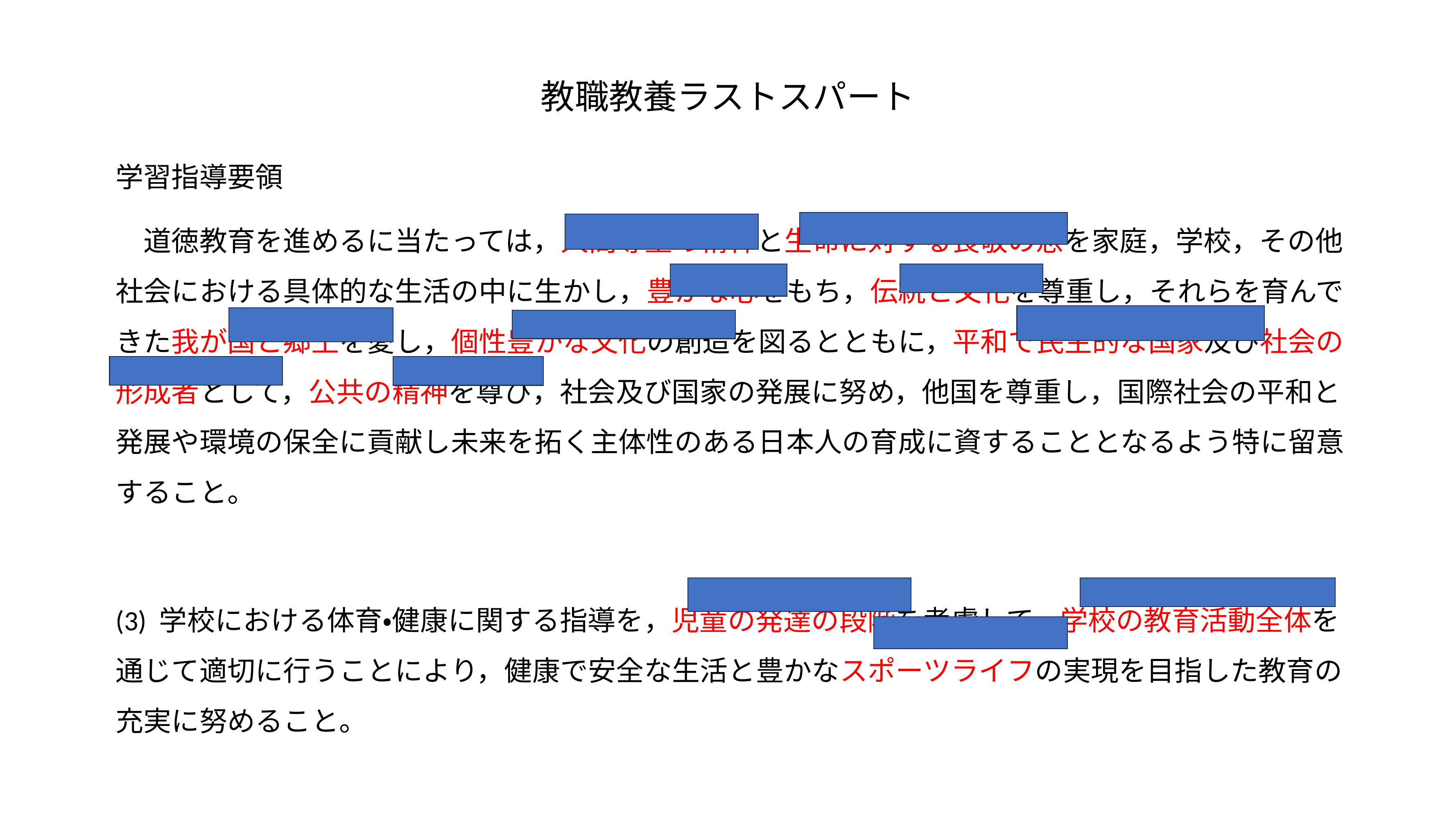

# 教職教養ラストスパート
学習指導要領
　道徳教育を進めるに当たっては，人間尊重の精神と生命に対する畏敬の念を家庭，学校，その他社会における具体的な生活の中に生かし，豊かな心をもち，伝統と文化を尊重し，それらを育んできた我が国と郷土を愛し，個性豊かな文化の創造を図るとともに，平和で民主的な国家及び社会の形成者として，公共の精神を尊び，社会及び国家の発展に努め，他国を尊重し，国際社会の平和と発展や環境の保全に貢献し未来を拓く主体性のある日本人の育成に資することとなるよう特に留意すること。

(3) 学校における体育・健康に関する指導を，児童の発達の段階を考慮して，学校の教育活動全体を通じて適切に行うことにより，健康で安全な生活と豊かなスポーツライフの実現を目指した教育の充実に努めること。